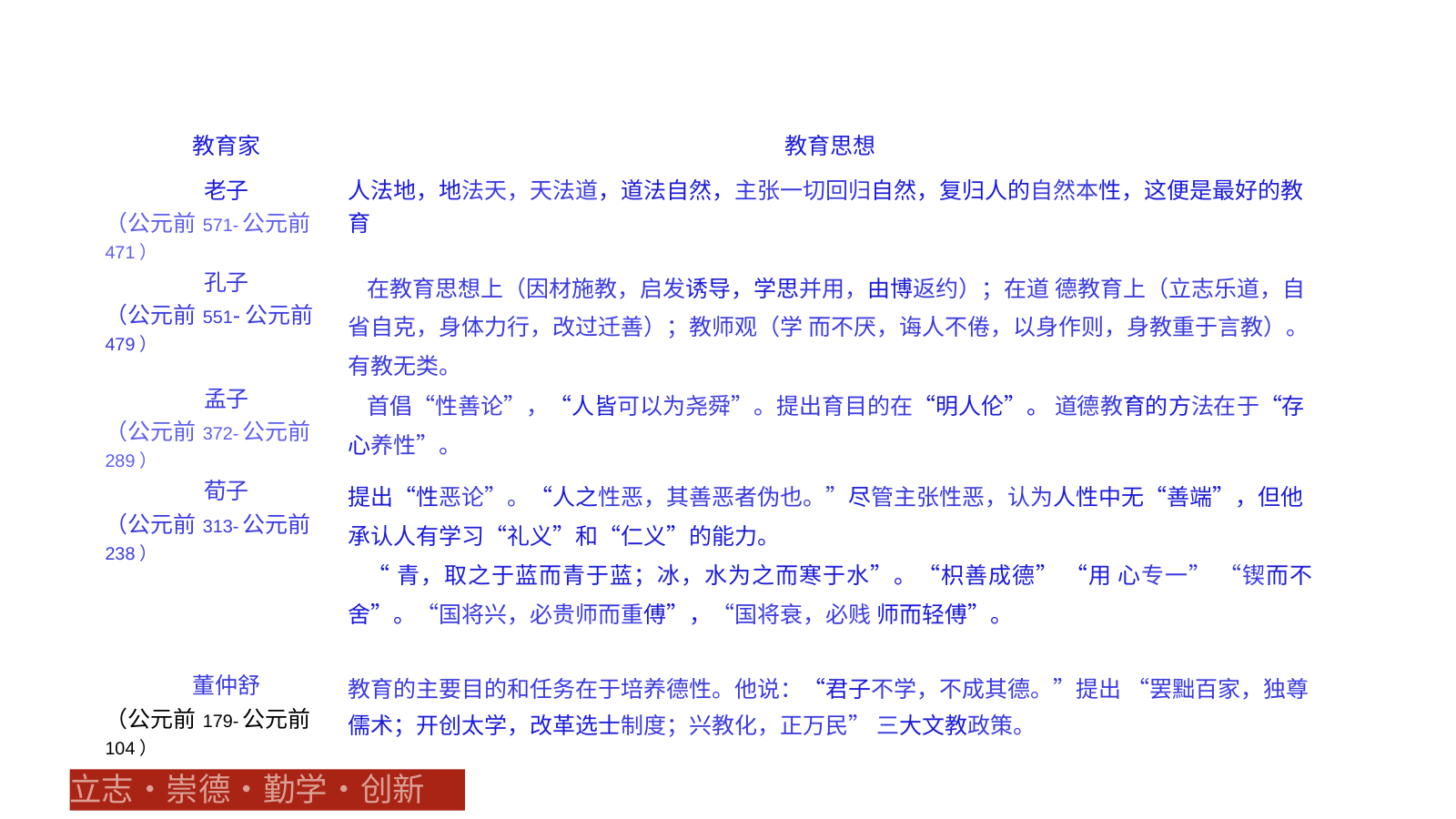

| 教育家 | 教育思想 |
| --- | --- |
| 老子 （公元前571-公元前471） | 人法地，地法天，天法道，道法自然，主张一切回归自然，复归人的自然本性，这便是最好的教育 |
| 孔子 （公元前551-公元前479） | 在教育思想上（因材施教，启发诱导，学思并用，由博返约）；在道 德教育上（立志乐道，自省自克，身体力行，改过迁善）；教师观（学 而不厌，诲人不倦，以身作则，身教重于言教）。有教无类。 |
| 孟子 （公元前372-公元前289） | 首倡“性善论”，“人皆可以为尧舜”。提出育目的在“明人伦”。 道德教育的方法在于“存心养性”。 |
| 荀子 （公元前313-公元前238） | 提出“性恶论”。“人之性恶，其善恶者伪也。”尽管主张性恶，认为人性中无“善端”，但他承认人有学习“礼义”和“仁义”的能力。 “青，取之于蓝而青于蓝；冰，水为之而寒于水”。“枳善成德” “用 心专一” “锲而不舍”。“国将兴，必贵师而重傅”，“国将衰，必贱 师而轻傅”。 |
| 董仲舒 （公元前179-公元前104） | 教育的主要目的和任务在于培养德性。他说：“君子不学，不成其德。”提出 “罢黜百家，独尊儒术；开创太学，改革选士制度；兴教化，正万民” 三大文教政策。 |
立志•崇德•勤学•创新